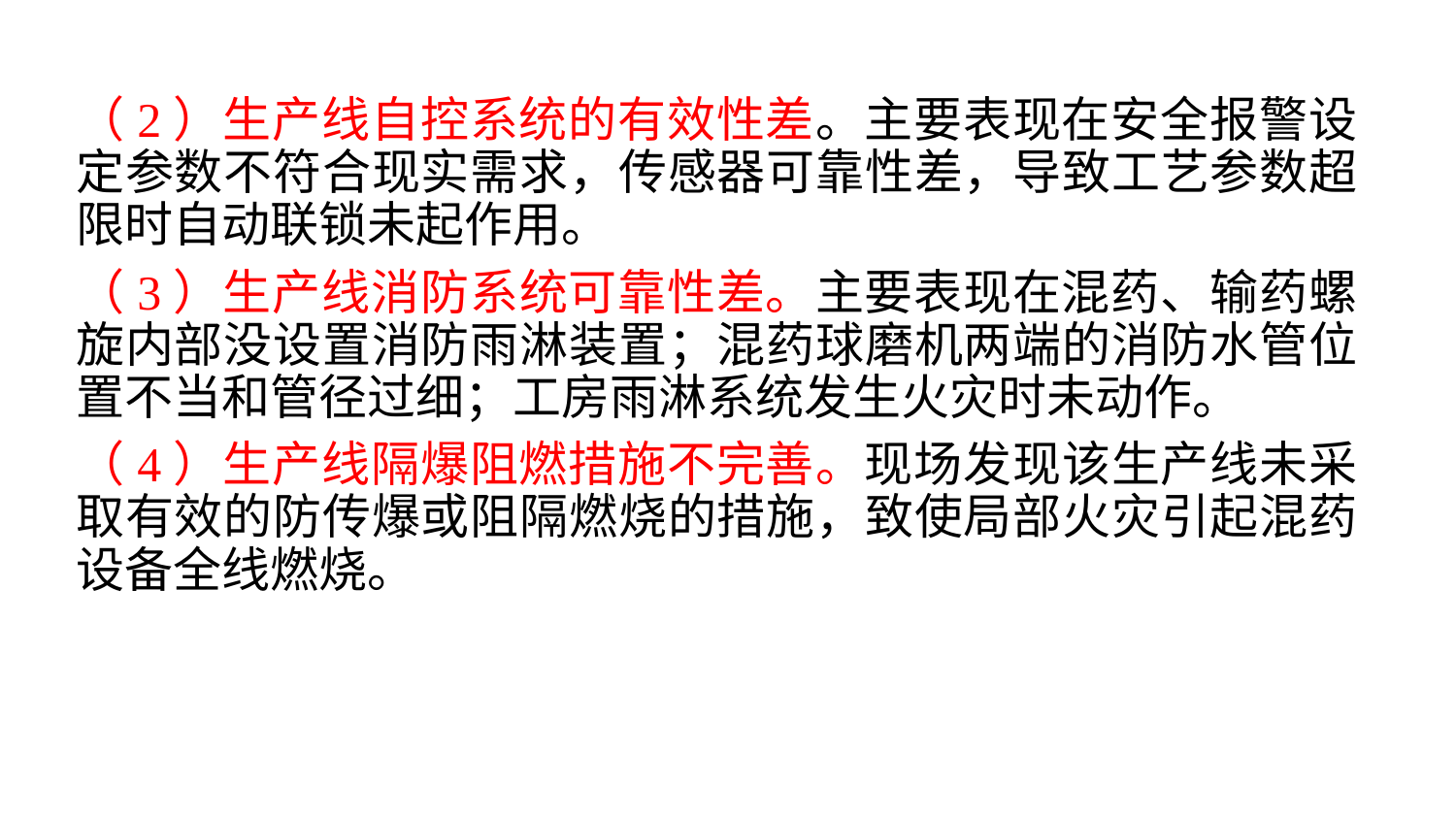

（2）生产线自控系统的有效性差。主要表现在安全报警设定参数不符合现实需求，传感器可靠性差，导致工艺参数超限时自动联锁未起作用。
（3）生产线消防系统可靠性差。主要表现在混药、输药螺旋内部没设置消防雨淋装置；混药球磨机两端的消防水管位置不当和管径过细；工房雨淋系统发生火灾时未动作。
（4）生产线隔爆阻燃措施不完善。现场发现该生产线未采取有效的防传爆或阻隔燃烧的措施，致使局部火灾引起混药设备全线燃烧。